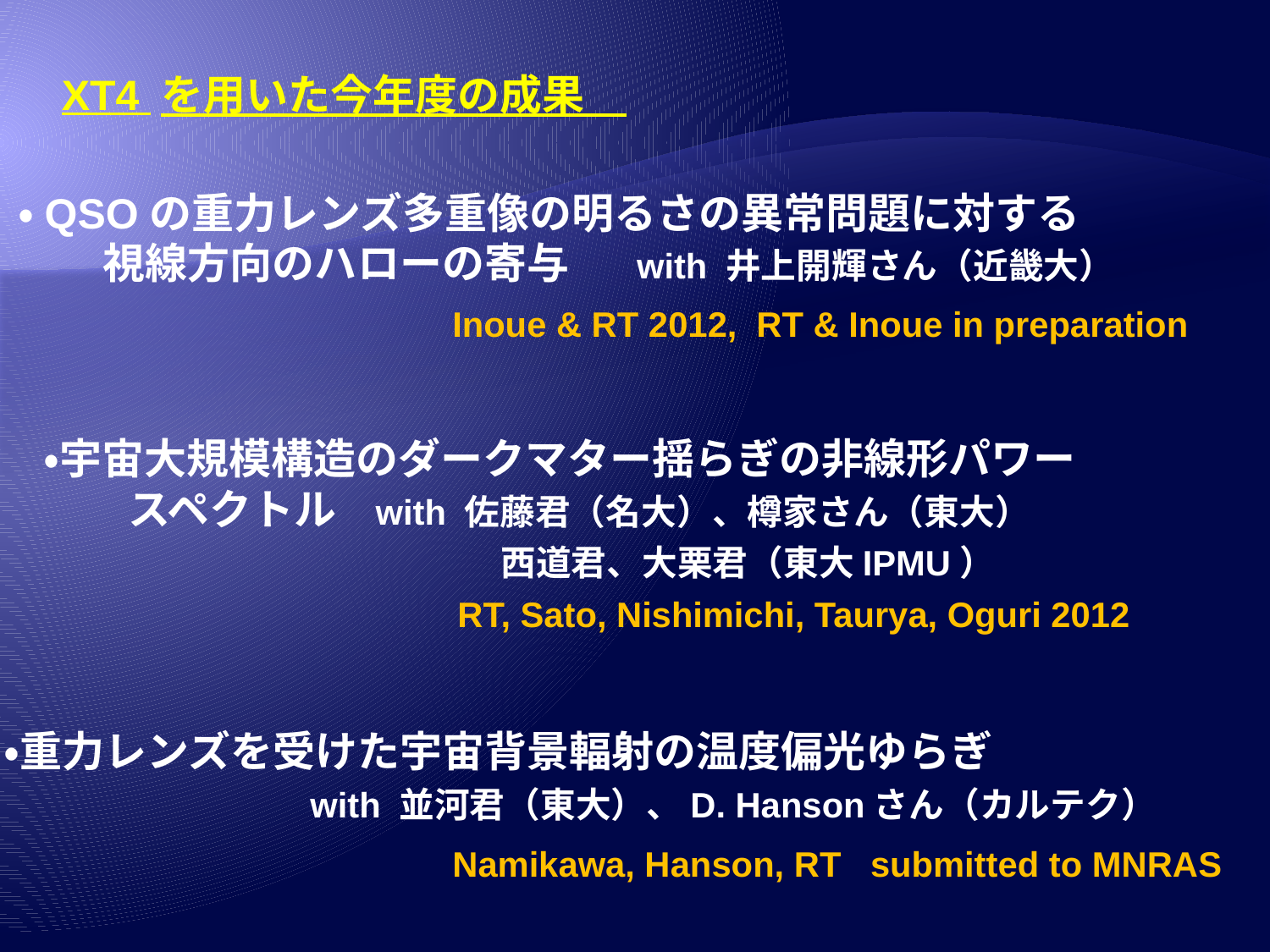

XT4 を用いた今年度の成果
・QSOの重力レンズ多重像の明るさの異常問題に対する
　　視線方向のハローの寄与   　with 井上開輝さん（近畿大）
Inoue & RT 2012,  RT & Inoue in preparation
・宇宙大規模構造のダークマター揺らぎの非線形パワー
　　スペクトル   with 佐藤君（名大）、樽家さん（東大）
                                               　　西道君、大栗君（東大IPMU）
RT, Sato, Nishimichi, Taurya, Oguri 2012
・重力レンズを受けた宇宙背景輻射の温度偏光ゆらぎ
　　　　　　　with 並河君（東大）、D. Hansonさん（カルテク）
Namikawa, Hanson, RT   submitted to MNRAS